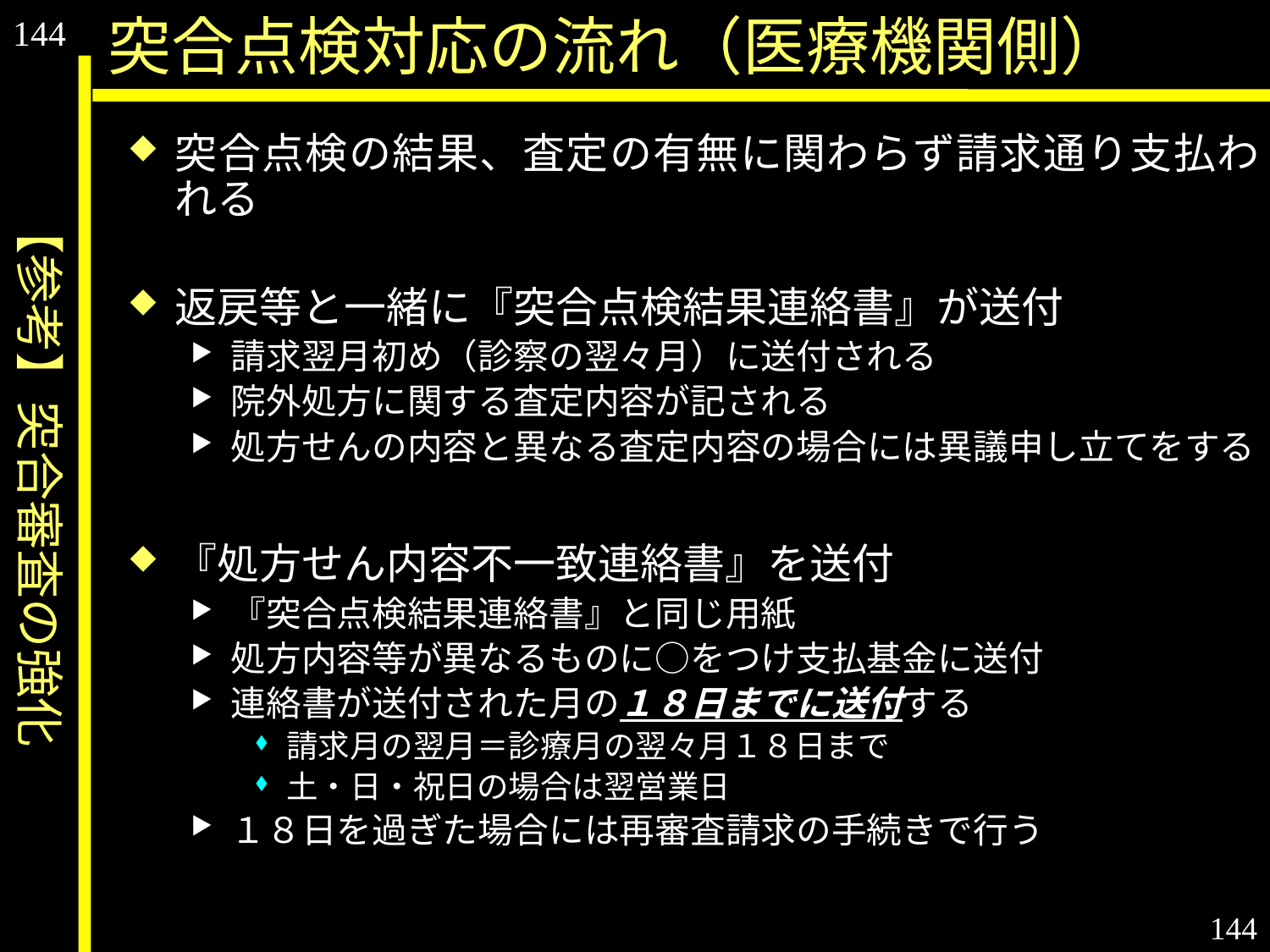

144
【参考】突合審査の強化
突合点検対応の流れ（医療機関側）

突合点検の結果、査定の有無に関わらず請求通り支払われる

返戻等と一緒に『突合点検結果連絡書』が送付
請求翌月初め（診察の翌々月）に送付される
院外処方に関する査定内容が記される
処方せんの内容と異なる査定内容の場合には異議申し立てをする

『処方せん内容不一致連絡書』を送付
『突合点検結果連絡書』と同じ用紙
処方内容等が異なるものに○をつけ支払基金に送付
連絡書が送付された月の１８日までに送付する
請求月の翌月＝診療月の翌々月１８日まで
土・日・祝日の場合は翌営業日
１８日を過ぎた場合には再審査請求の手続きで行う
144